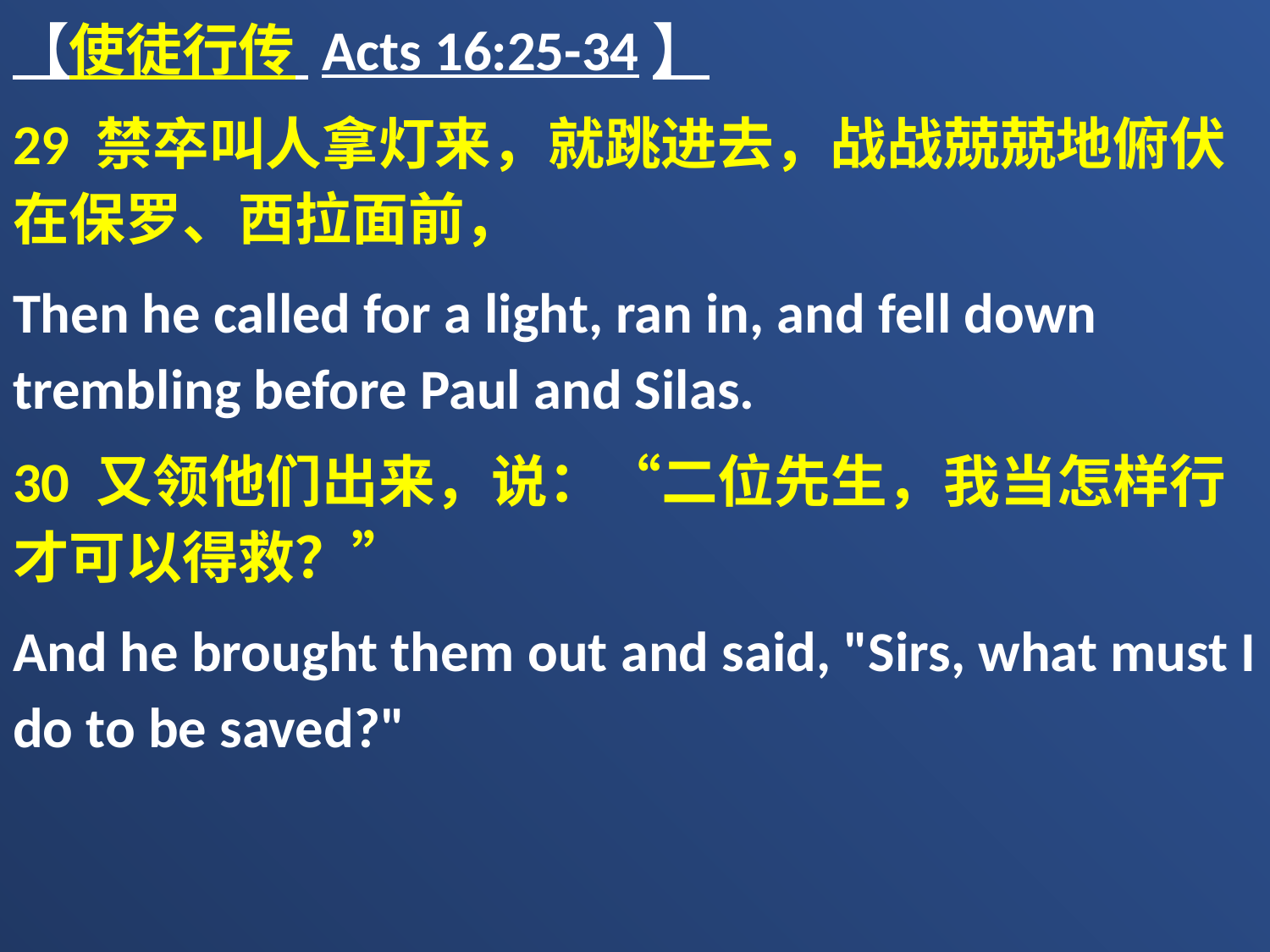

【使徒行传 Acts 16:25-34】
29 禁卒叫人拿灯来，就跳进去，战战兢兢地俯伏在保罗、西拉面前，
Then he called for a light, ran in, and fell down trembling before Paul and Silas.
30 又领他们出来，说：“二位先生，我当怎样行才可以得救？”
And he brought them out and said, "Sirs, what must I do to be saved?"